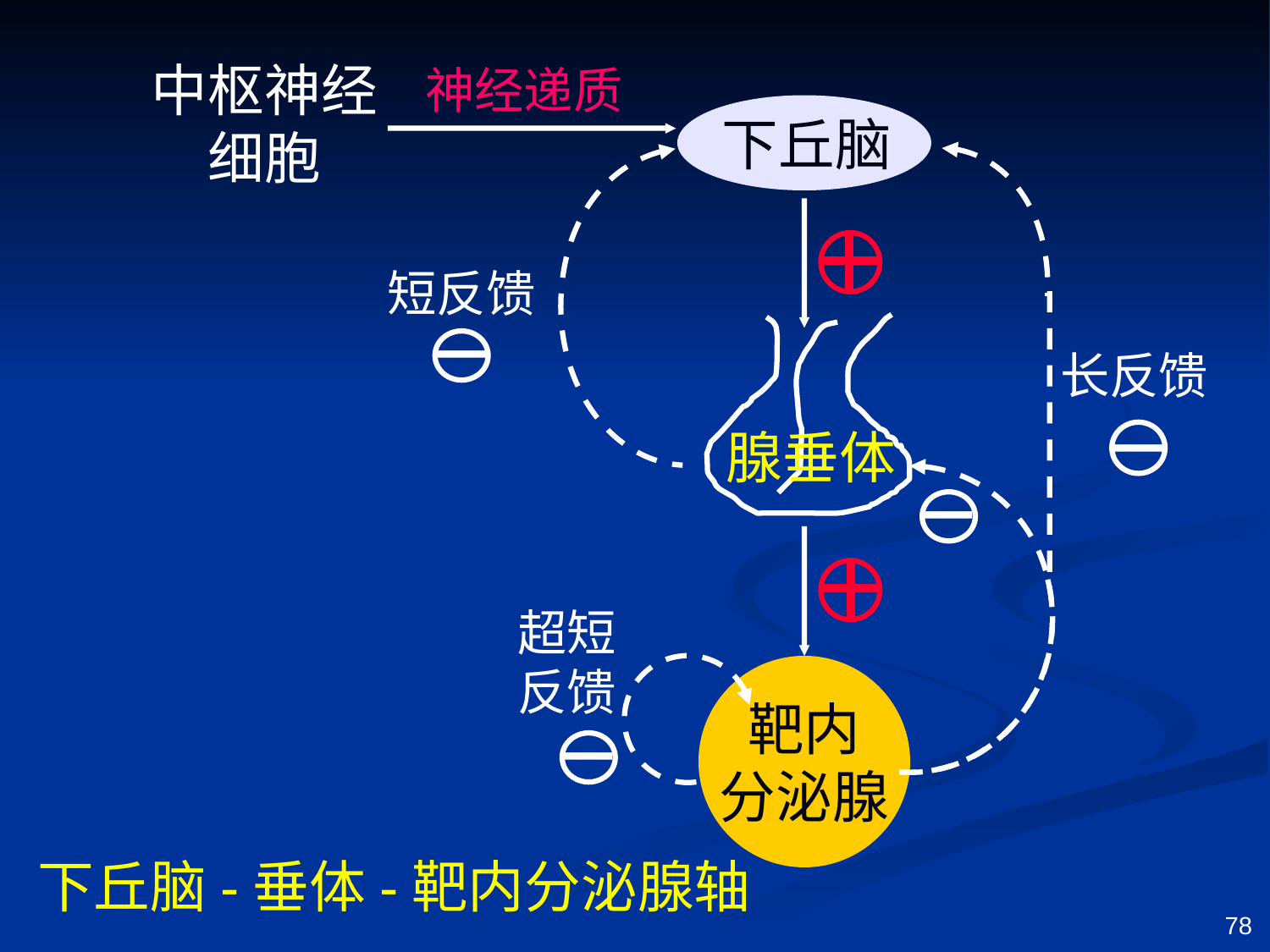

中枢神经细胞
神经递质

下丘脑

长反馈
－

－

短反馈
－

＋

腺垂体

＋

超短
反馈
－

靶内
分泌腺
下丘脑-垂体-靶内分泌腺轴
78